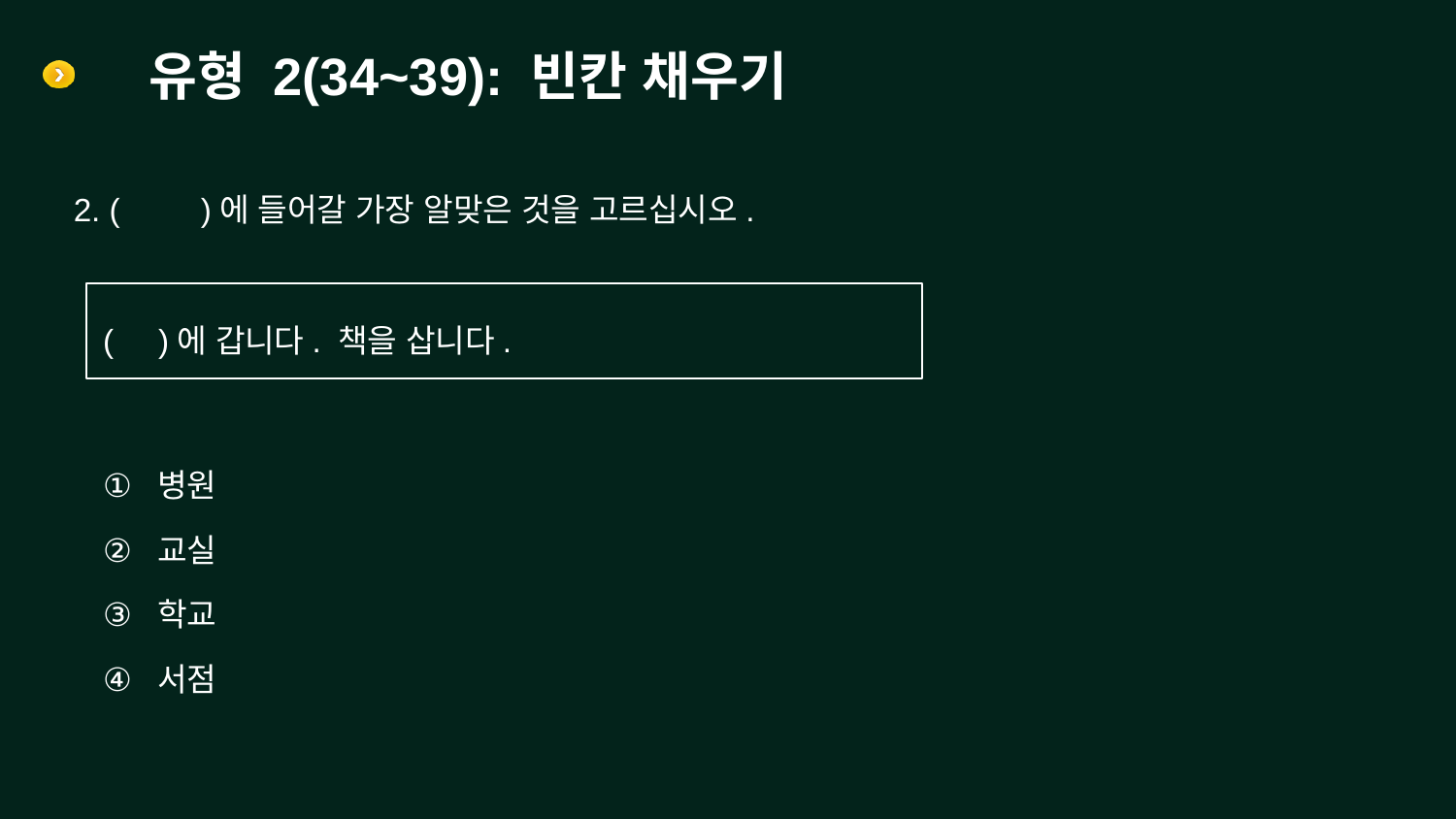

# 유형 2(34~39): 빈칸 채우기
2. (         )에 들어갈 가장 알맞은 것을 고르십시오.
(     )에 갑니다. 책을 삽니다.
병원
교실
학교
서점